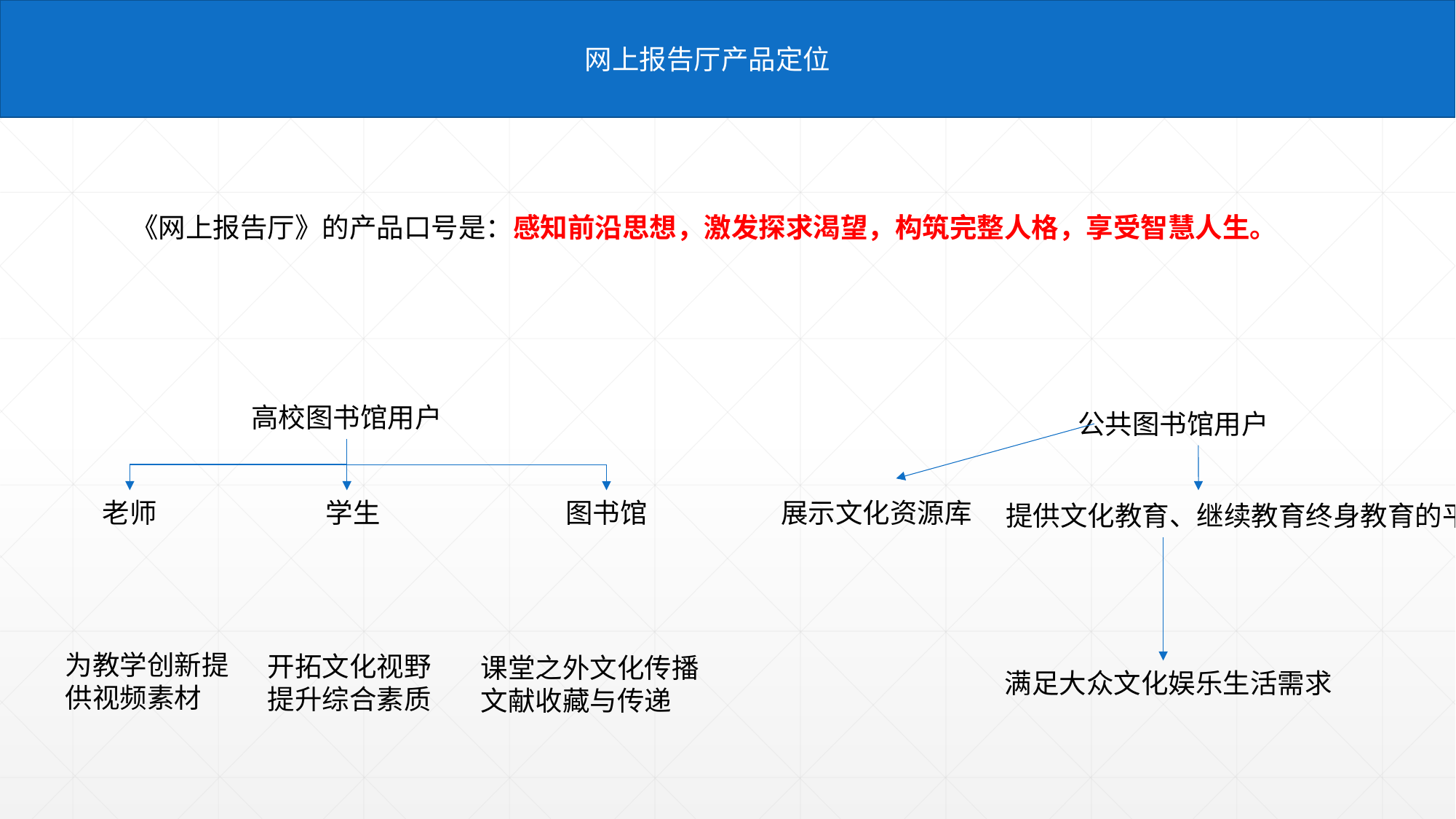

网上报告厅产品定位
《网上报告厅》的产品口号是：感知前沿思想，激发探求渴望，构筑完整人格，享受智慧人生。
高校图书馆用户
公共图书馆用户
老师
学生
展示文化资源库
图书馆
提供文化教育、继续教育终身教育的平台
为教学创新提供视频素材
开拓文化视野
提升综合素质
课堂之外文化传播
文献收藏与传递
满足大众文化娱乐生活需求